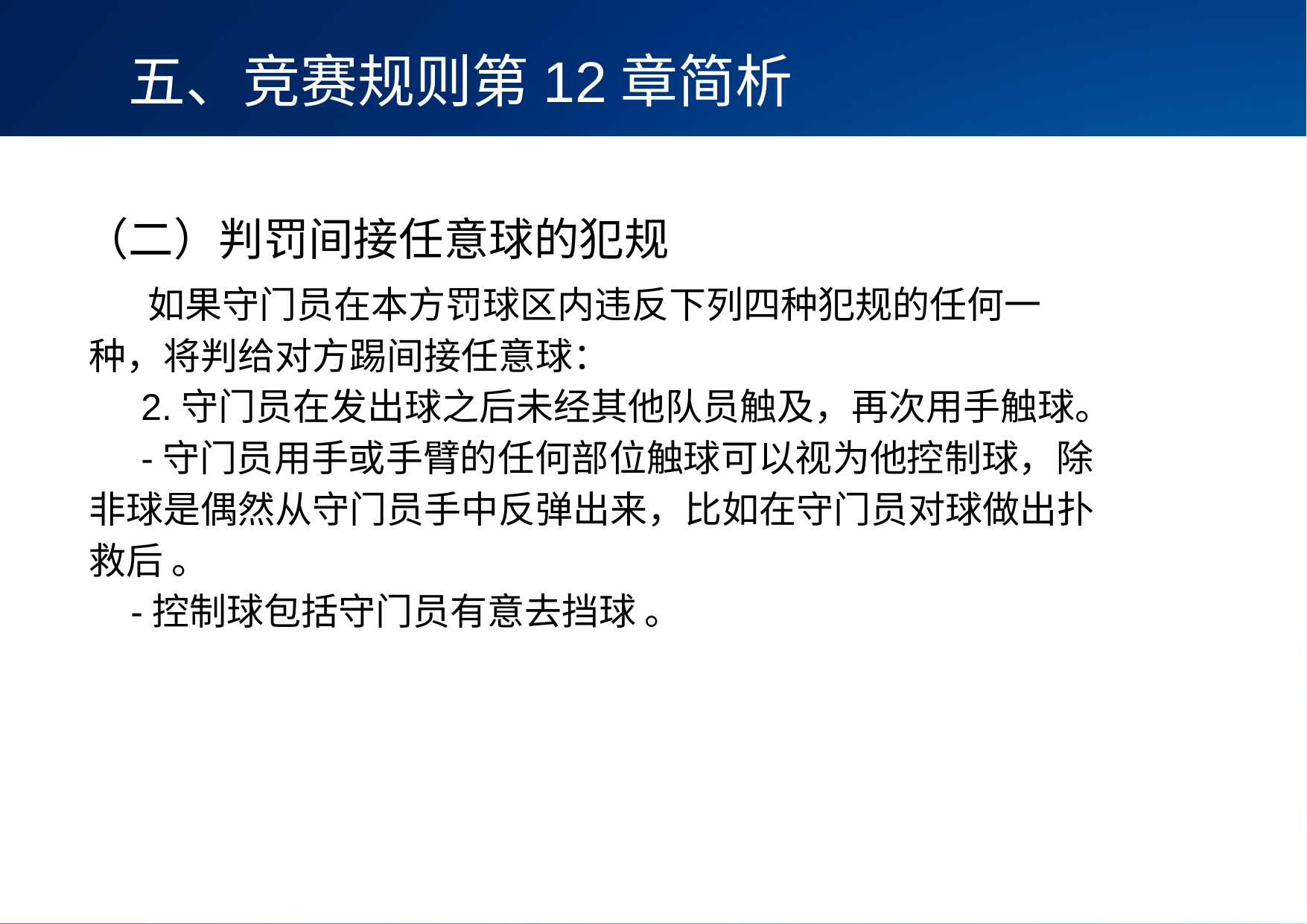

五、竞赛规则第12章简析

（二）判罚间接任意球的犯规
      如果守门员在本方罚球区内违反下列四种犯规的任何一种，将判给对方踢间接任意球：
     2.守门员在发出球之后未经其他队员触及，再次用手触球。
     -守门员用手或手臂的任何部位触球可以视为他控制球，除非球是偶然从守门员手中反弹出来，比如在守门员对球做出扑救后 。
    -控制球包括守门员有意去挡球 。